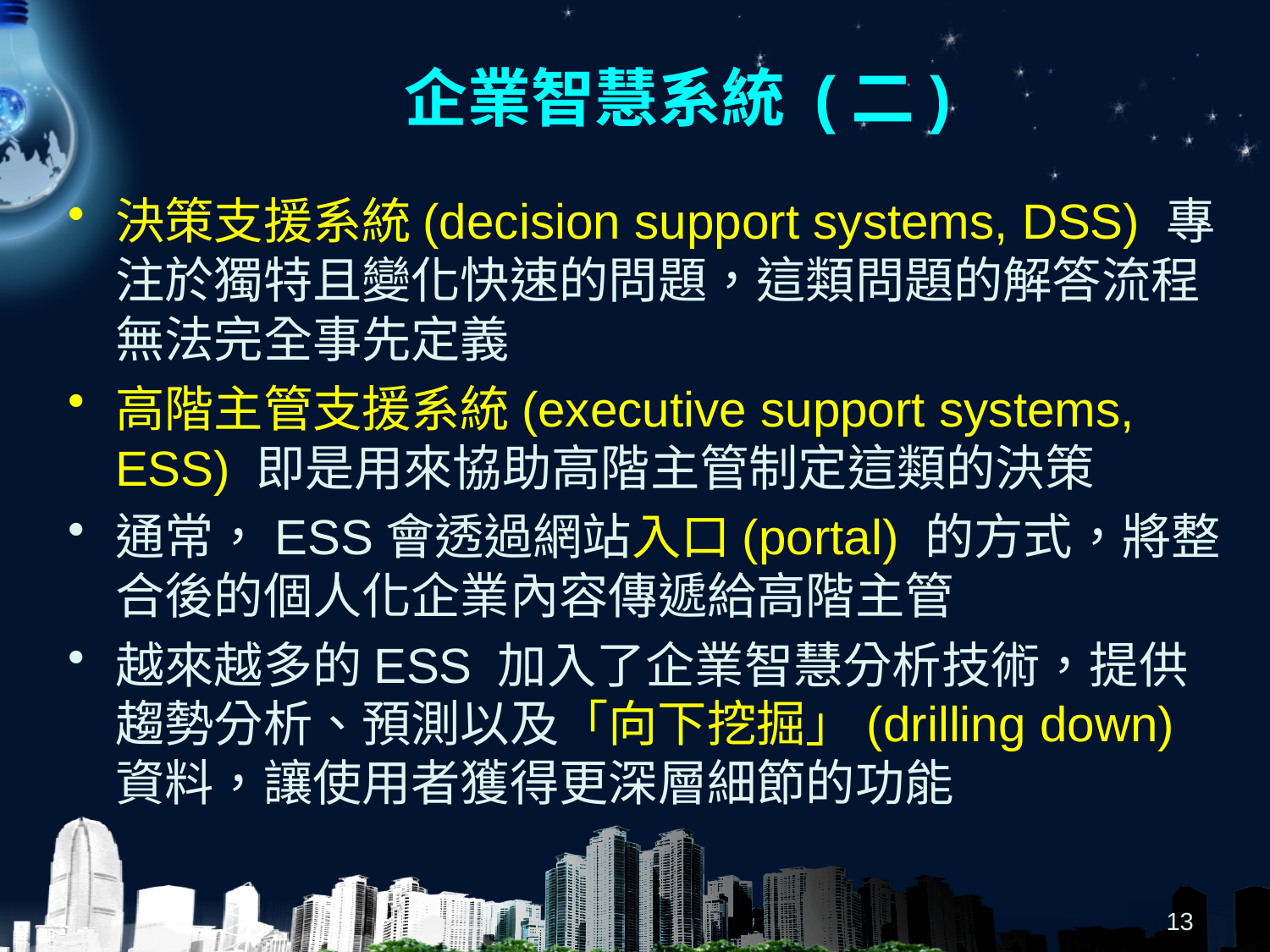

# 企業智慧系統 (二)
決策支援系統(decision support systems, DSS) 專注於獨特且變化快速的問題，這類問題的解答流程無法完全事先定義
高階主管支援系統(executive support systems, ESS) 即是用來協助高階主管制定這類的決策
通常，ESS會透過網站入口(portal) 的方式，將整合後的個人化企業內容傳遞給高階主管
越來越多的ESS 加入了企業智慧分析技術，提供趨勢分析、預測以及「向下挖掘」(drilling down) 資料，讓使用者獲得更深層細節的功能
13